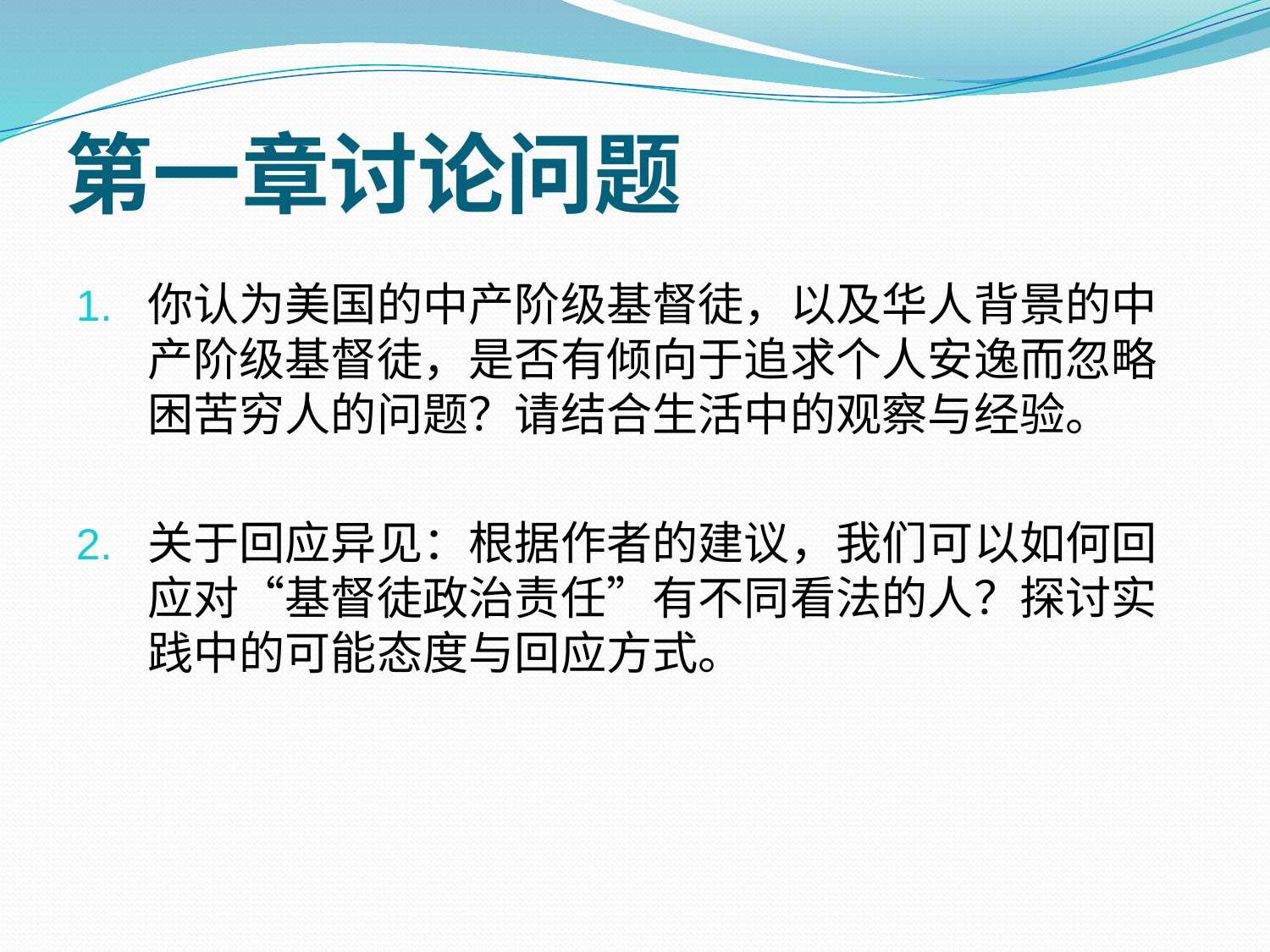

# 第一章讨论问题
你认为美国的中产阶级基督徒，以及华人背景的中产阶级基督徒，是否有倾向于追求个人安逸而忽略困苦穷人的问题？请结合生活中的观察与经验。

关于回应异见：根据作者的建议，我们可以如何回应对“基督徒政治责任”有不同看法的人？探讨实践中的可能态度与回应方式。